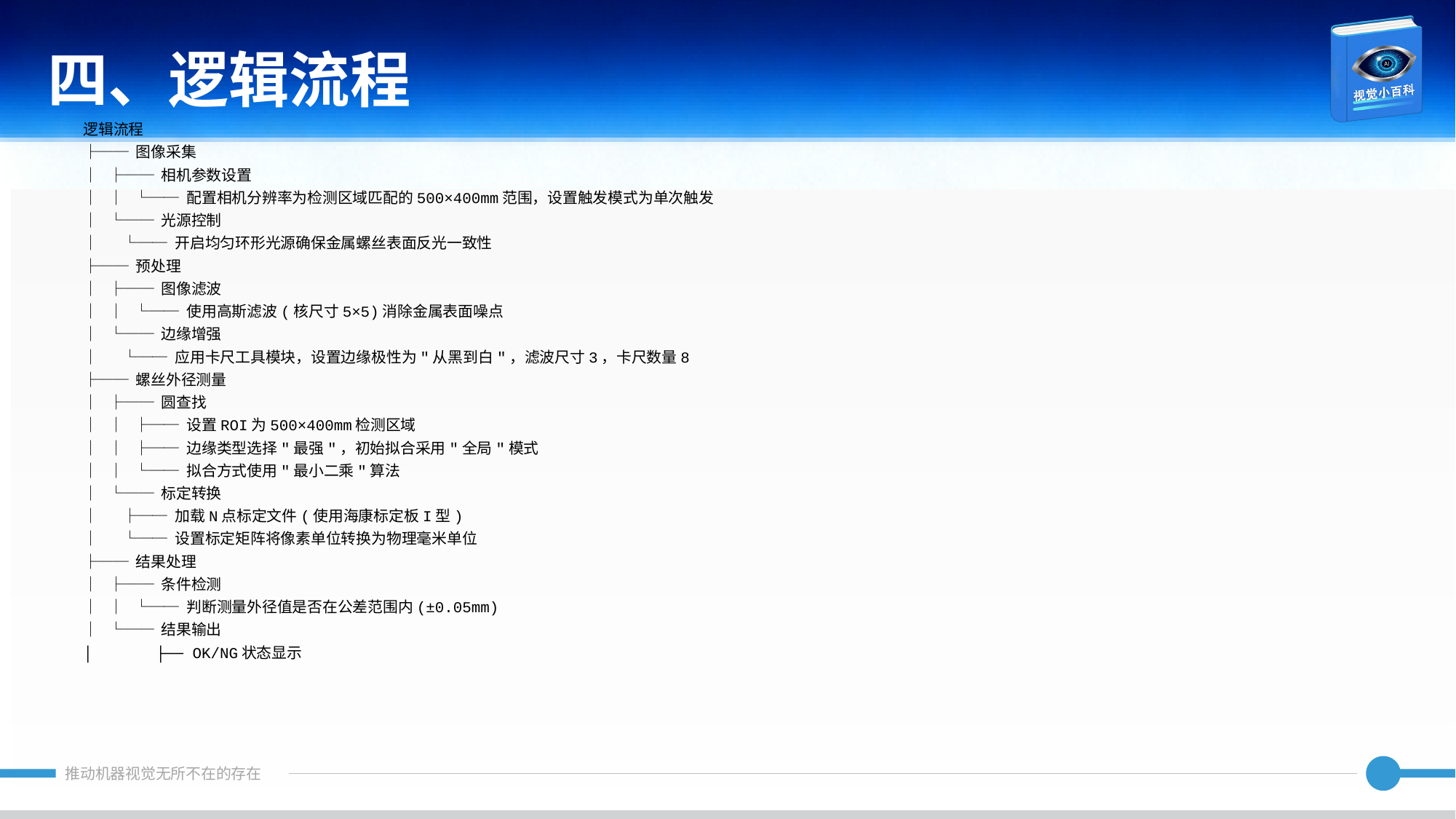

四、逻辑流程

逻辑流程
├── 图像采集
│   ├── 相机参数设置
│   │   └── 配置相机分辨率为检测区域匹配的500×400mm范围，设置触发模式为单次触发
│   └── 光源控制
│       └── 开启均匀环形光源确保金属螺丝表面反光一致性
├── 预处理
│   ├── 图像滤波
│   │   └── 使用高斯滤波(核尺寸5×5)消除金属表面噪点
│   └── 边缘增强
│       └── 应用卡尺工具模块，设置边缘极性为"从黑到白"，滤波尺寸3，卡尺数量8
├── 螺丝外径测量
│   ├── 圆查找
│   │   ├── 设置ROI为500×400mm检测区域
│   │   ├── 边缘类型选择"最强"，初始拟合采用"全局"模式
│   │   └── 拟合方式使用"最小二乘"算法
│   └── 标定转换
│       ├── 加载N点标定文件(使用海康标定板I型)
│       └── 设置标定矩阵将像素单位转换为物理毫米单位
├── 结果处理
│   ├── 条件检测
│   │   └── 判断测量外径值是否在公差范围内(±0.05mm)
│   └── 结果输出
│       ├── OK/NG状态显示
8